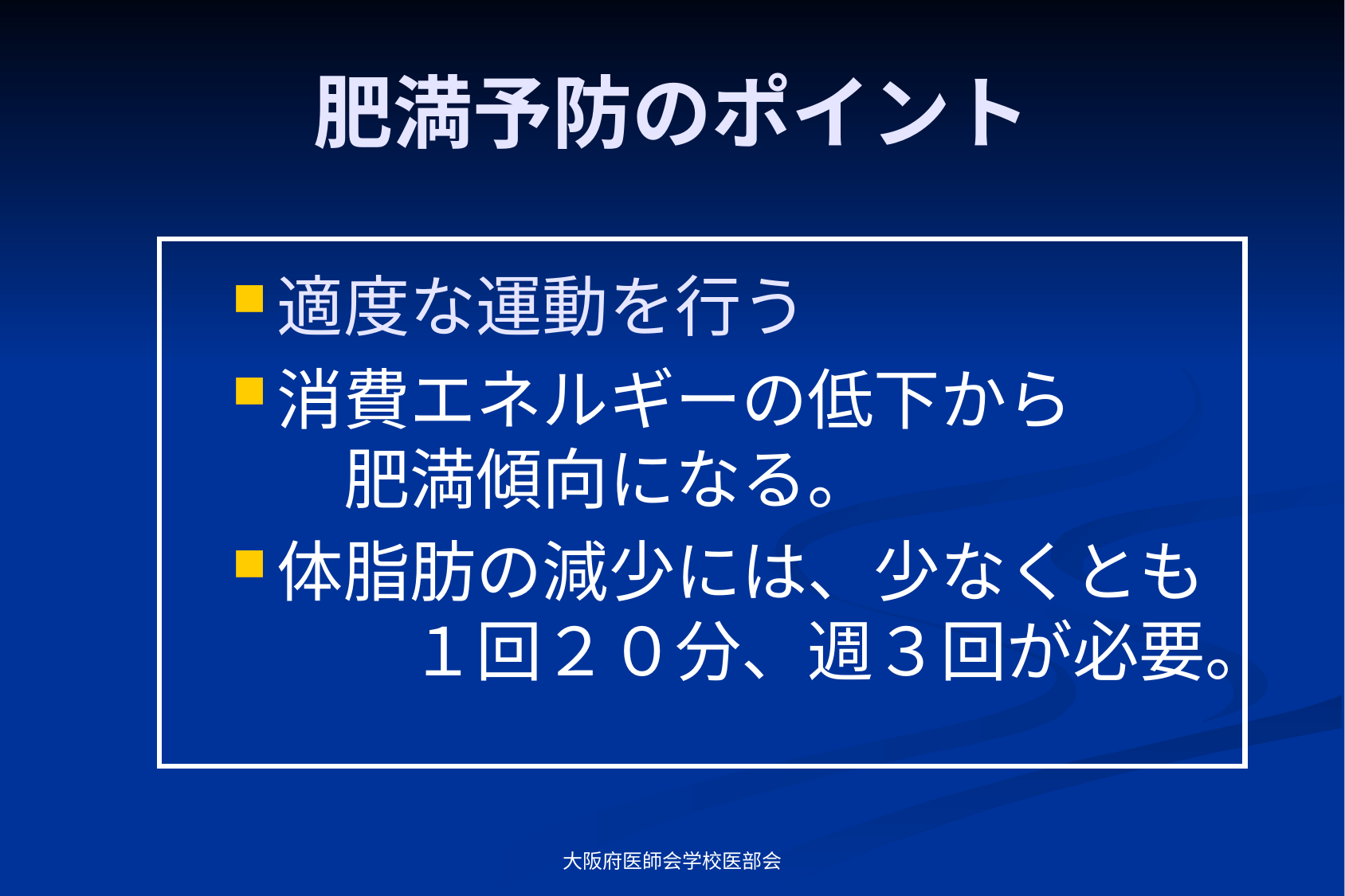

# 肥満予防のポイント

適度な運動を行う
消費エネルギーの低下から　　　　肥満傾向になる。
体脂肪の減少には、少なくとも　　　１回２０分、週３回が必要。
大阪府医師会学校医部会